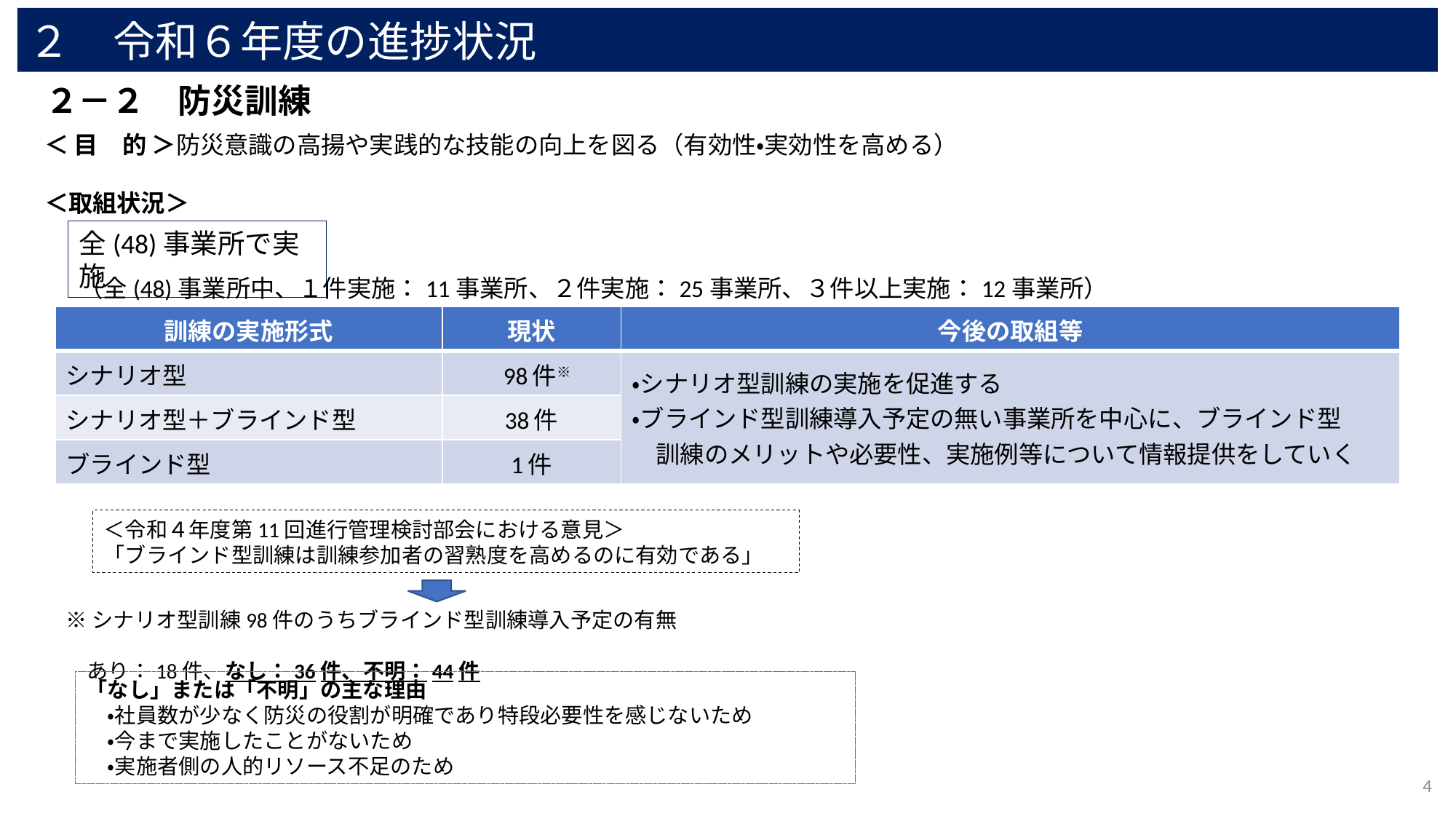

２　令和６年度の進捗状況
# ２－２　防災訓練
＜ 目　的 ＞防災意識の高揚や実践的な技能の向上を図る（有効性・実効性を高める）

＜取組状況＞
全(48)事業所で実施
（全(48)事業所中、１件実施：11事業所、２件実施：25事業所、３件以上実施：12事業所）
| 訓練の実施形式 | 現状 | 今後の取組等 |
| --- | --- | --- |
| シナリオ型 | 98件※ | ・シナリオ型訓練の実施を促進する ・ブラインド型訓練導入予定の無い事業所を中心に、ブラインド型 　訓練のメリットや必要性、実施例等について情報提供をしていく |
| シナリオ型＋ブラインド型 | 38件 |  |
| ブラインド型 | 1件 |  |
＜令和４年度第11回進行管理検討部会における意見＞
「ブラインド型訓練は訓練参加者の習熟度を高めるのに有効である」

※シナリオ型訓練98件のうちブラインド型訓練導入予定の有無
　あり：18件、なし：36件、不明：44件
「なし」または「不明」の主な理由
　・社員数が少なく防災の役割が明確であり特段必要性を感じないため
　・今まで実施したことがないため
　・実施者側の人的リソース不足のため
4